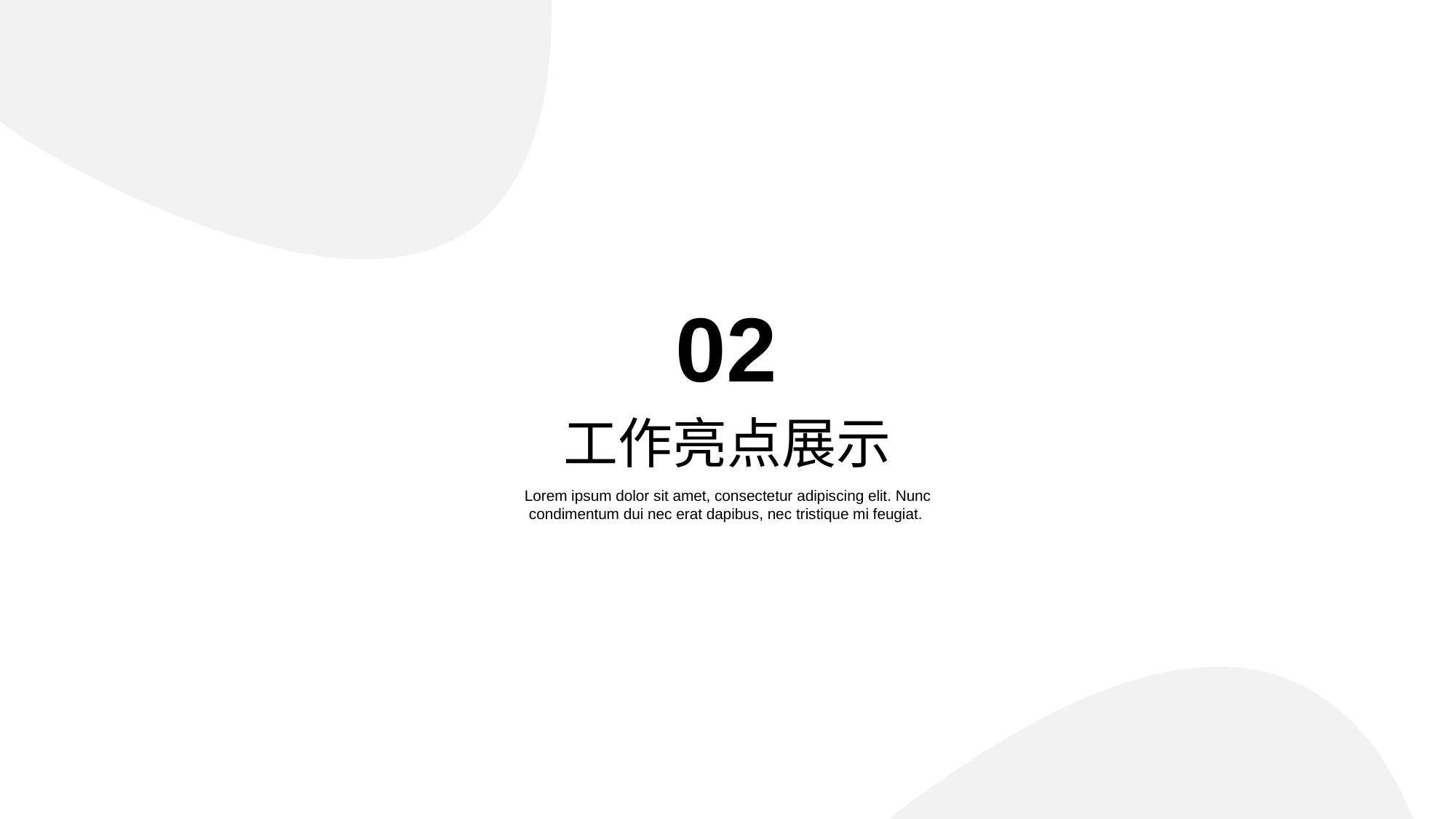

02
工作亮点展示
Lorem ipsum dolor sit amet, consectetur adipiscing elit. Nunc condimentum dui nec erat dapibus, nec tristique mi feugiat.